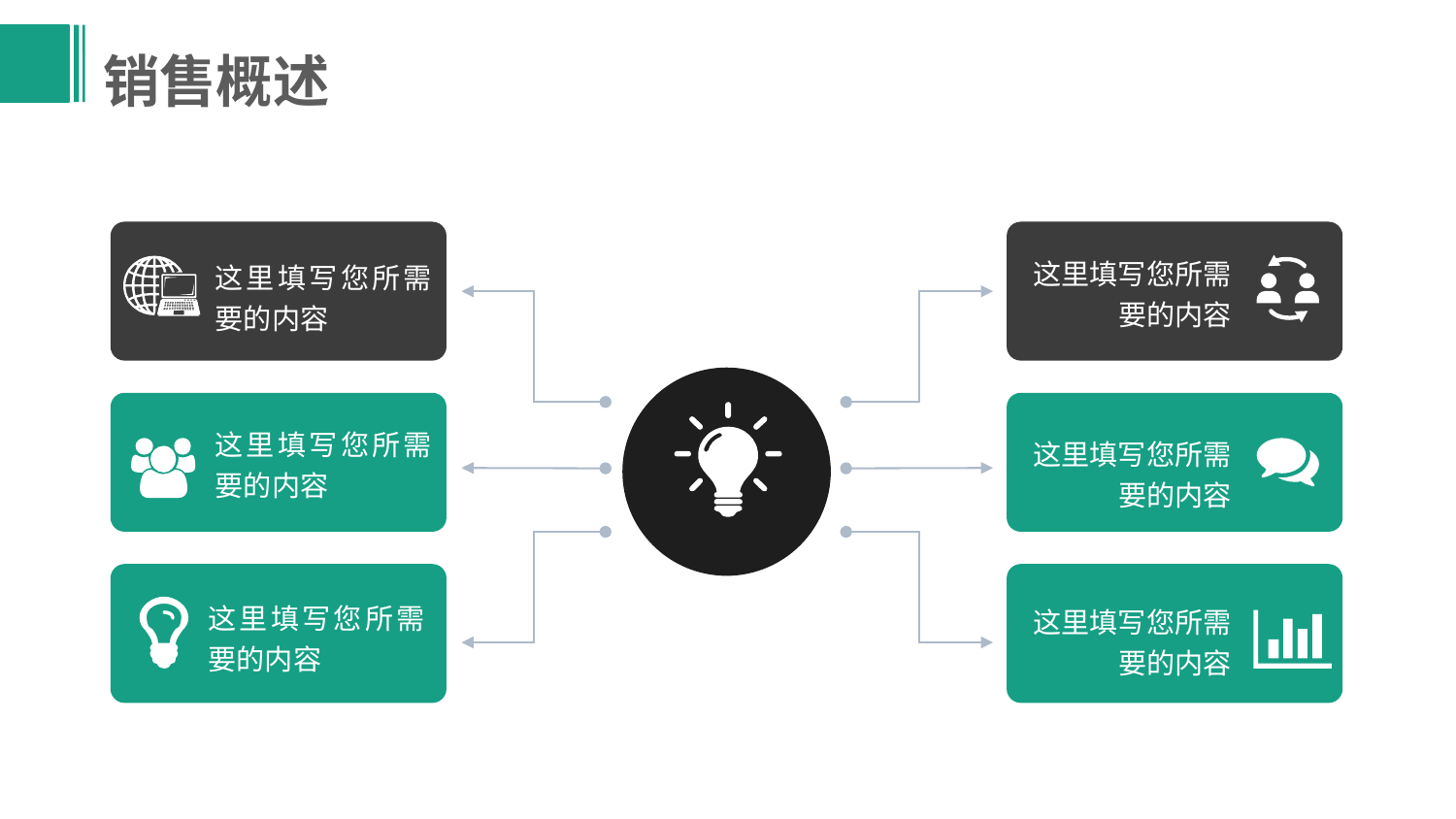

销售概述

这里填写您所需要的内容

这里填写您所需要的内容

这里填写您所需要的内容

这里填写您所需要的内容

这里填写您所需要的内容

这里填写您所需要的内容